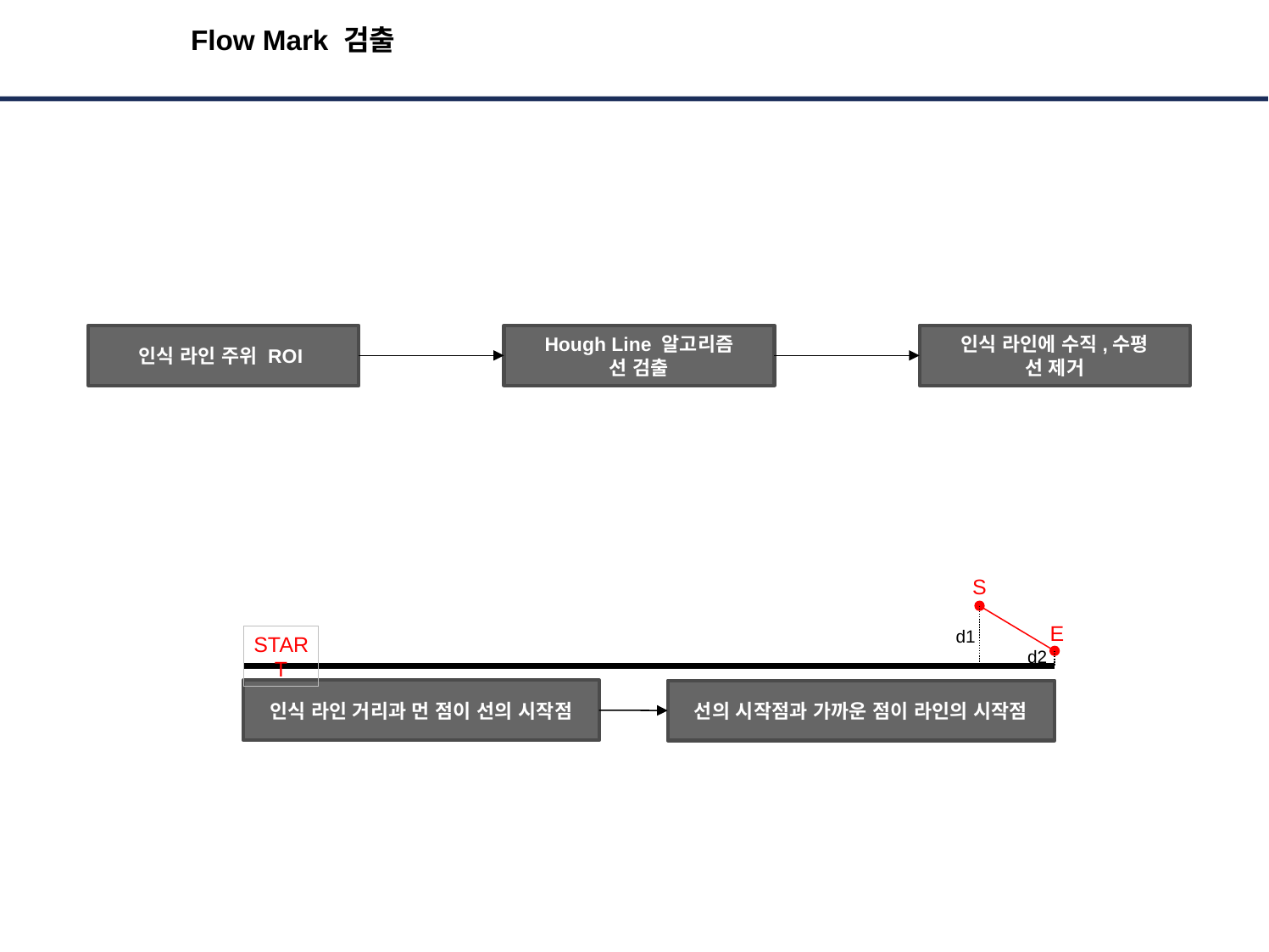

# Flow Mark 검출
인식 라인에 수직,수평
선 제거
Hough Line 알고리즘
선 검출
인식 라인 주위 ROI
S
E
d1
START
d2
인식 라인 거리과 먼 점이 선의 시작점
선의 시작점과 가까운 점이 라인의 시작점